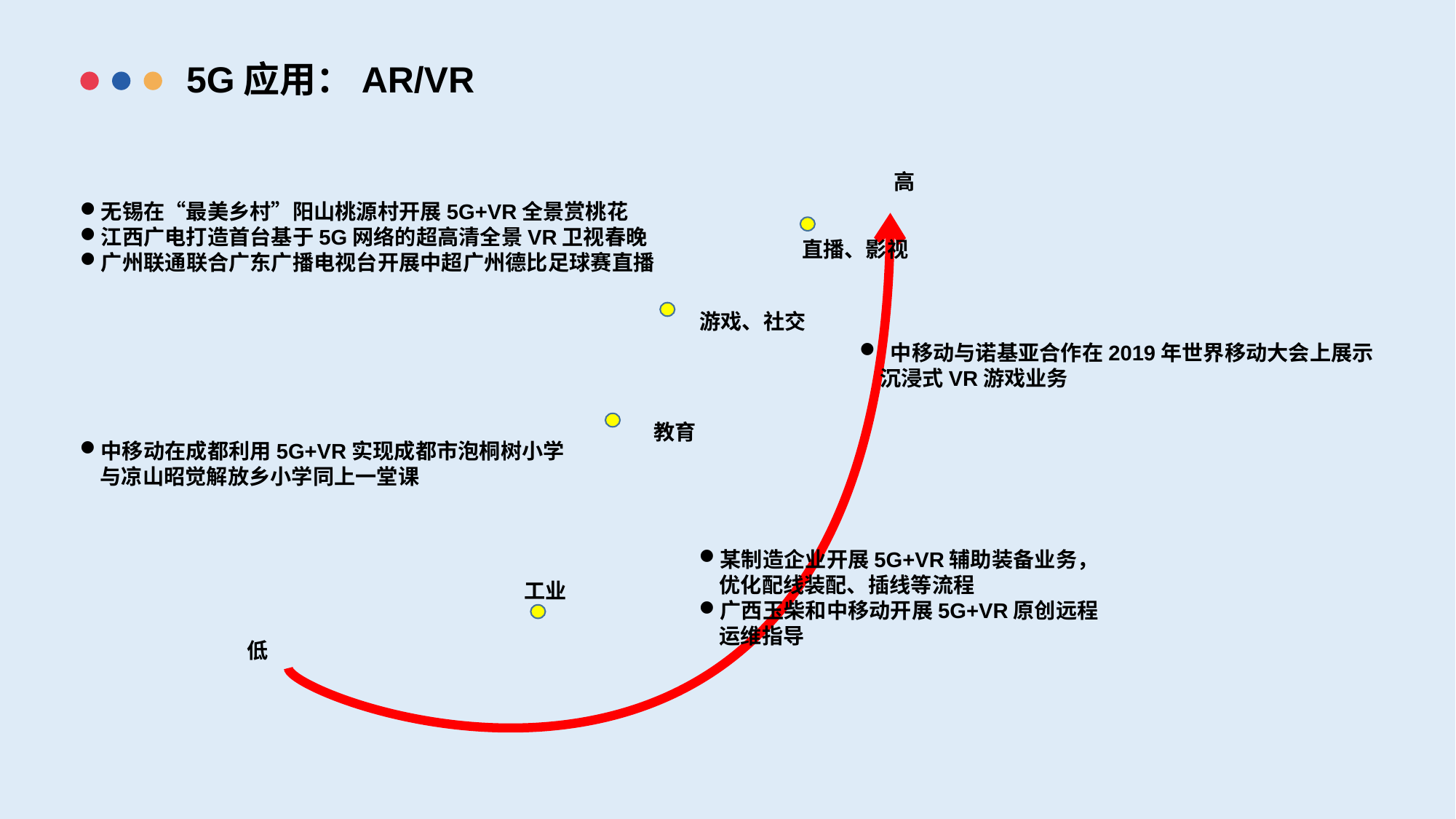

5G应用：AR/VR

高
无锡在“最美乡村”阳山桃源村开展5G+VR全景赏桃花
江西广电打造首台基于5G网络的超高清全景VR卫视春晚
广州联通联合广东广播电视台开展中超广州德比足球赛直播

直播、影视

游戏、社交
 中移动与诺基亚合作在2019年世界移动大会上展示沉浸式VR游戏业务

教育
中移动在成都利用5G+VR实现成都市泡桐树小学与凉山昭觉解放乡小学同上一堂课
某制造企业开展5G+VR辅助装备业务，优化配线装配、插线等流程
广西玉柴和中移动开展5G+VR原创远程运维指导
工业

低